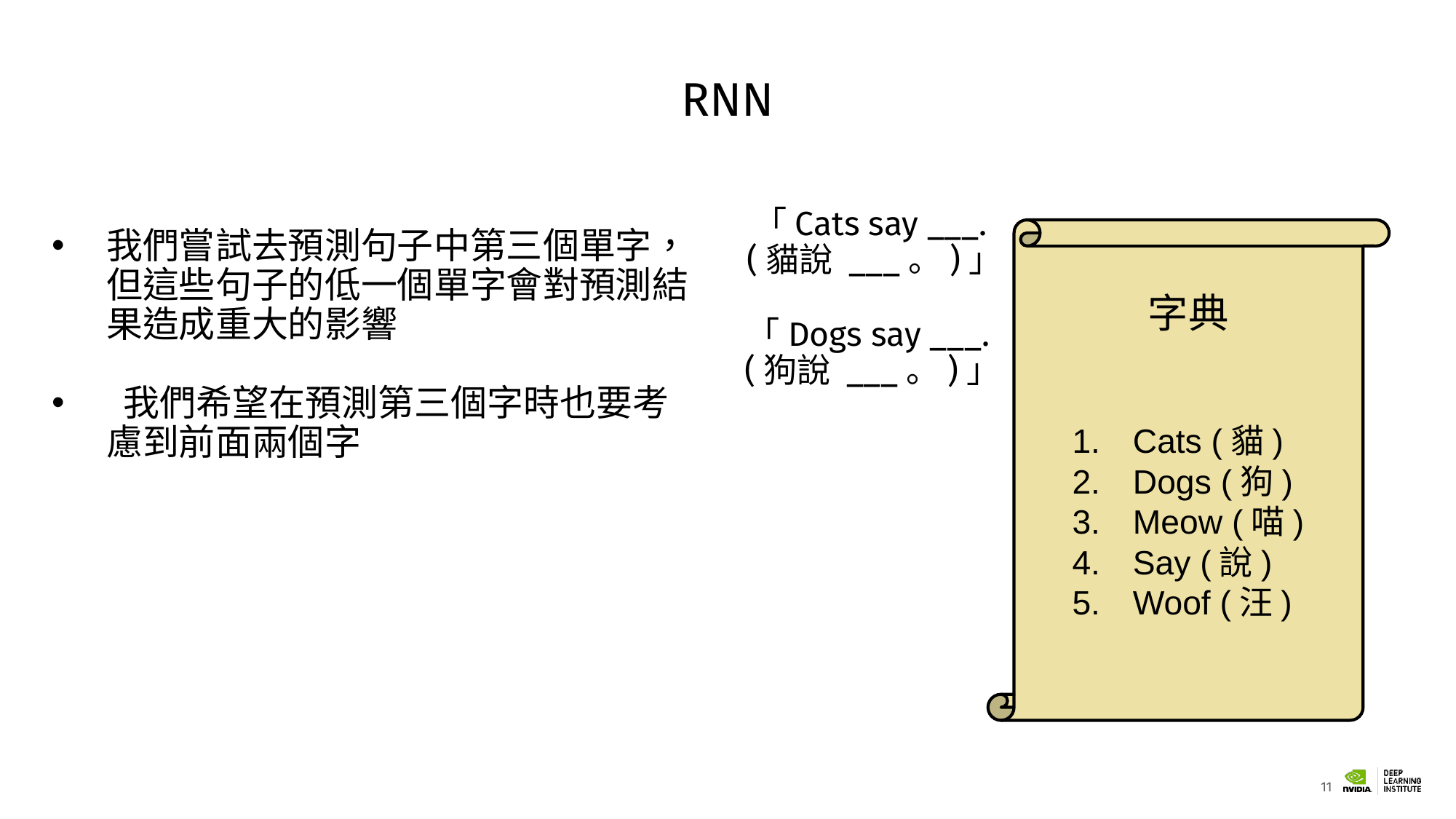

# RNN
「Cats say ___.
(貓說 ___。)」

字典

我們嘗試去預測句子中第三個單字，但這些句子的低一個單字會對預測結果造成重大的影響

 我們希望在預測第三個字時也要考慮到前面兩個字

「Dogs say ___.
(狗說 ___。)」
Cats (貓)
Dogs (狗)
Meow (喵)
Say (說)
Woof (汪)